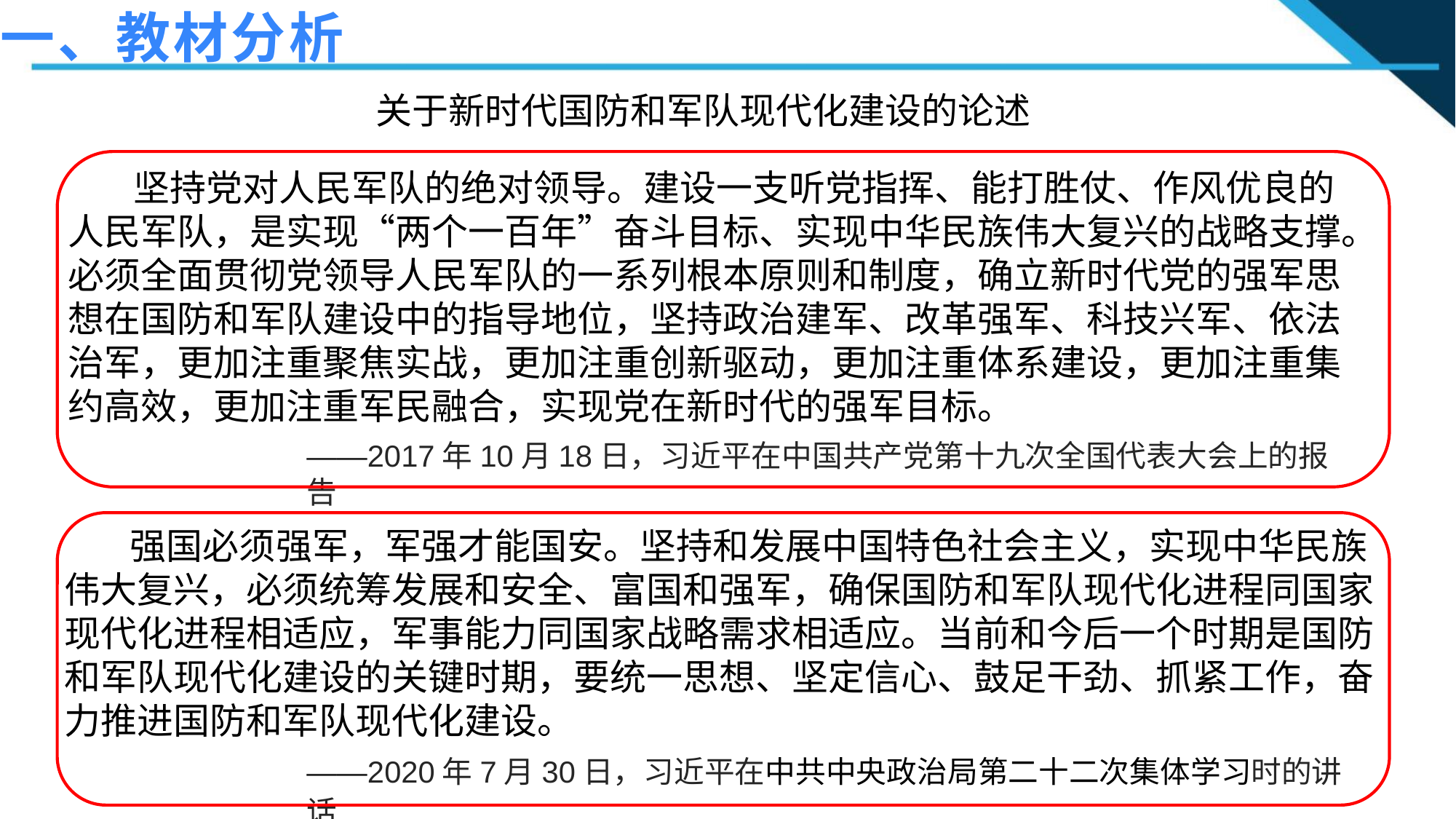

一、教材分析
关于新时代国防和军队现代化建设的论述

       坚持党对人民军队的绝对领导。建设一支听党指挥、能打胜仗、作风优良的人民军队，是实现“两个一百年”奋斗目标、实现中华民族伟大复兴的战略支撑。必须全面贯彻党领导人民军队的一系列根本原则和制度，确立新时代党的强军思想在国防和军队建设中的指导地位，坚持政治建军、改革强军、科技兴军、依法治军，更加注重聚焦实战，更加注重创新驱动，更加注重体系建设，更加注重集约高效，更加注重军民融合，实现党在新时代的强军目标。

——2017年10月18日，习近平在中国共产党第十九次全国代表大会上的报告

       强国必须强军，军强才能国安。坚持和发展中国特色社会主义，实现中华民族伟大复兴，必须统筹发展和安全、富国和强军，确保国防和军队现代化进程同国家现代化进程相适应，军事能力同国家战略需求相适应。当前和今后一个时期是国防和军队现代化建设的关键时期，要统一思想、坚定信心、鼓足干劲、抓紧工作，奋力推进国防和军队现代化建设。

——2020年7月30日，习近平在中共中央政治局第二十二次集体学习时的讲话